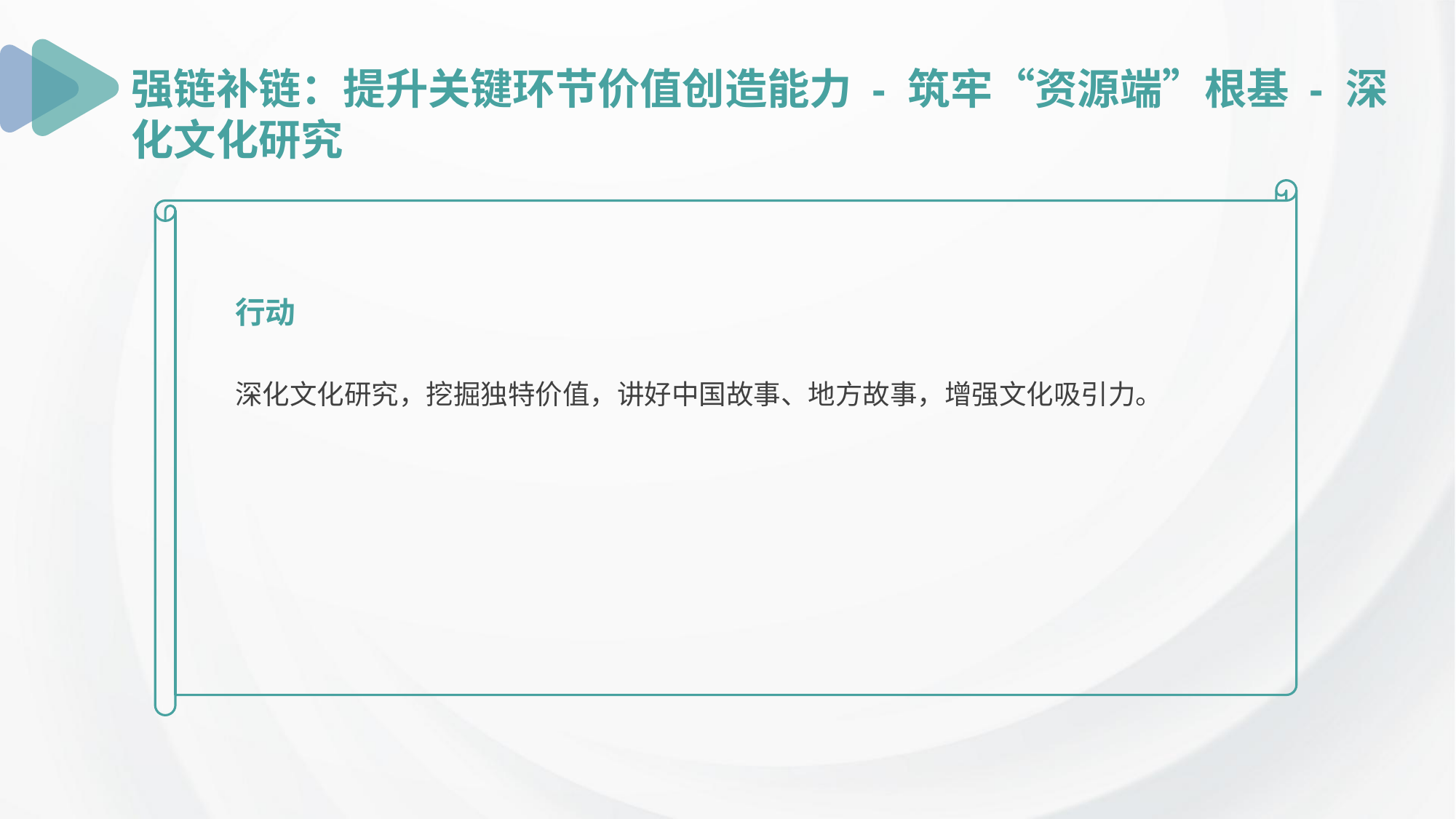

强链补链：提升关键环节价值创造能力 - 筑牢“资源端”根基 - 深化文化研究

行动
深化文化研究，挖掘独特价值，讲好中国故事、地方故事，增强文化吸引力。